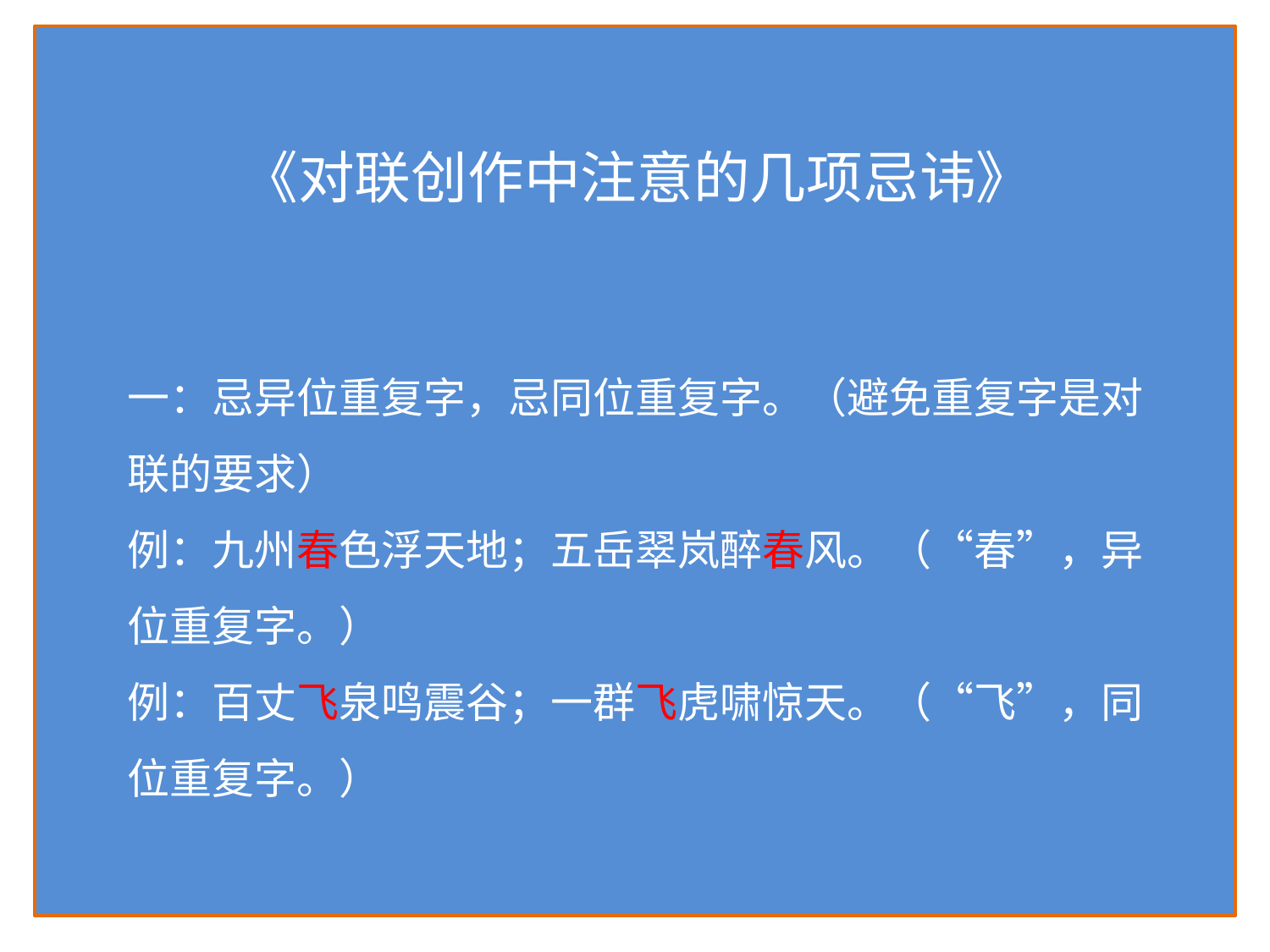

《对联创作中注意的几项忌讳》

一：忌异位重复字，忌同位重复字。（避免重复字是对联的要求）
例：九州春色浮天地；五岳翠岚醉春风。（“春”，异位重复字。）
例：百丈飞泉鸣震谷；一群飞虎啸惊天。（“飞”，同位重复字。）